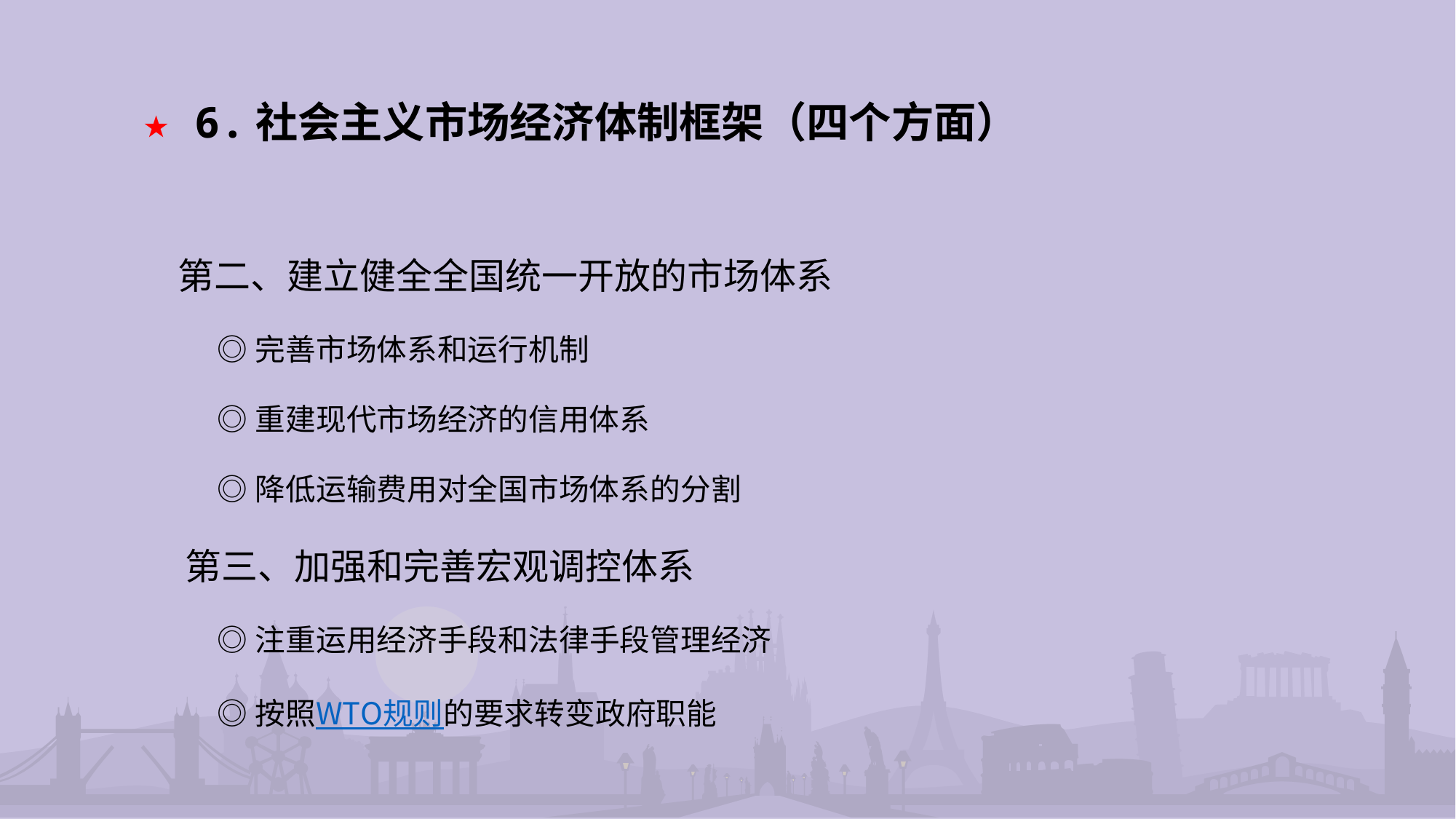

★ 6.社会主义市场经济体制框架（四个方面）

    第二、建立健全全国统一开放的市场体系
           ◎完善市场体系和运行机制
           ◎重建现代市场经济的信用体系
           ◎降低运输费用对全国市场体系的分割
    第三、加强和完善宏观调控体系
           ◎注重运用经济手段和法律手段管理经济
           ◎按照WTO规则的要求转变政府职能